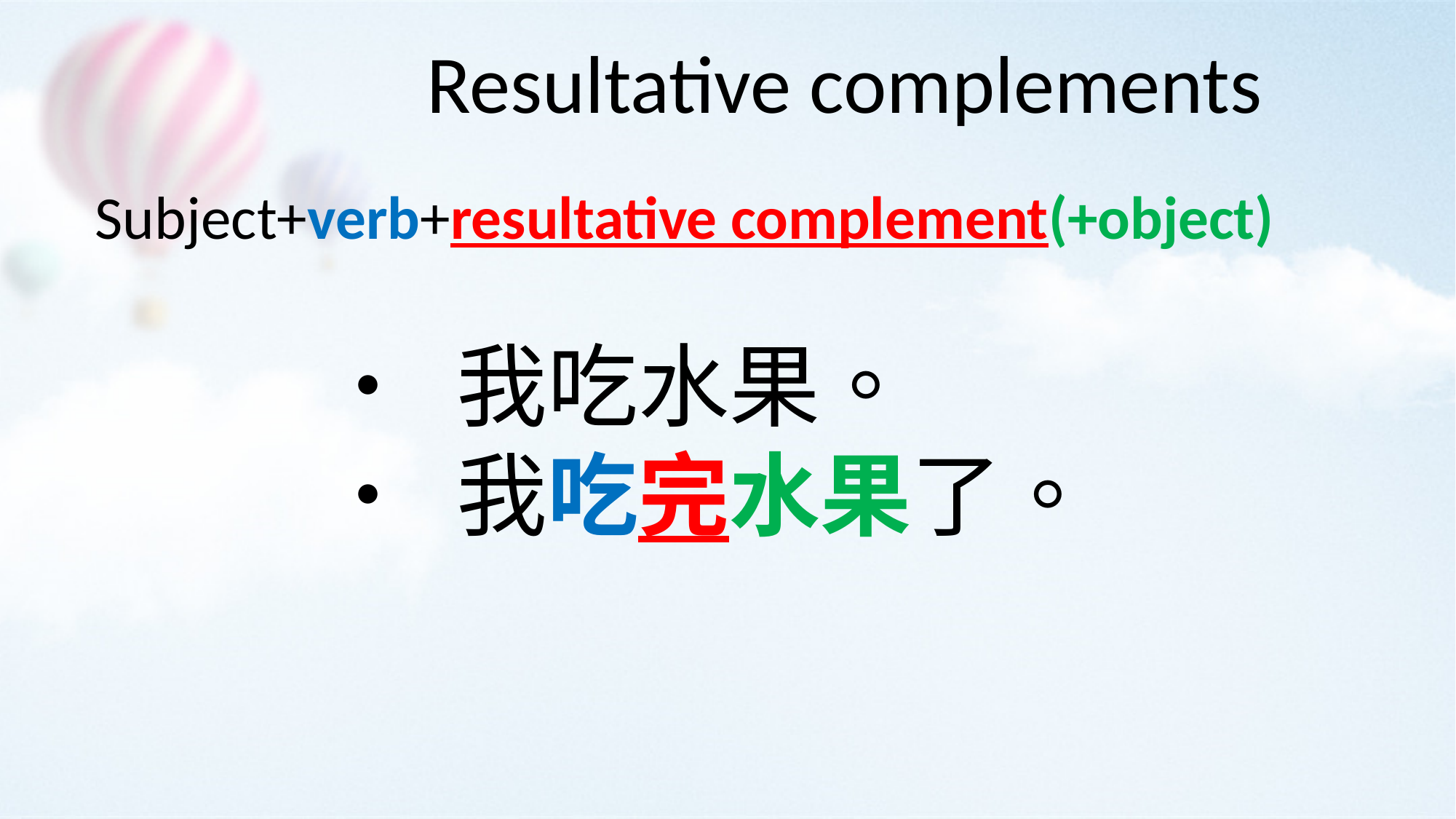

Resultative complements
Subject+verb+resultative complement(+object)
• 我吃水果。
• 我吃完水果了。